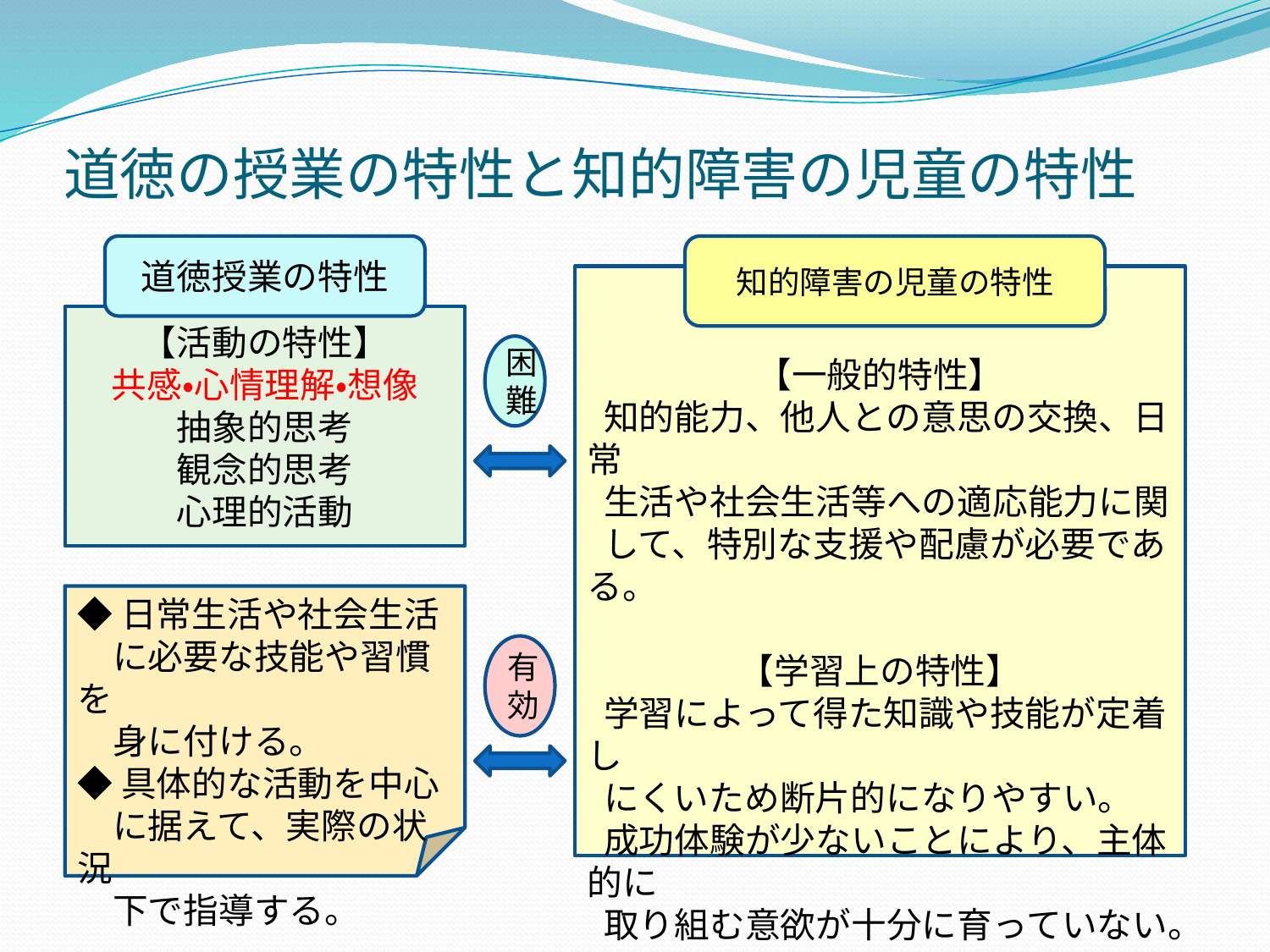

# 道徳の授業の特性と知的障害の児童の特性

道徳授業の特性
知的障害の児童の特性

【一般的特性】
 知的能力、他人との意思の交換、日常
 生活や社会生活等への適応能力に関
 して、特別な支援や配慮が必要である。

【学習上の特性】
 学習によって得た知識や技能が定着し
 にくいため断片的になりやすい。
 成功体験が少ないことにより、主体的に
 取り組む意欲が十分に育っていない。
【活動の特性】
共感・心情理解・想像
抽象的思考
観念的思考
心理的活動
困難

◆日常生活や社会生活
　に必要な技能や習慣を
　身に付ける。
◆具体的な活動を中心
　に据えて、実際の状況
　下で指導する。
有効